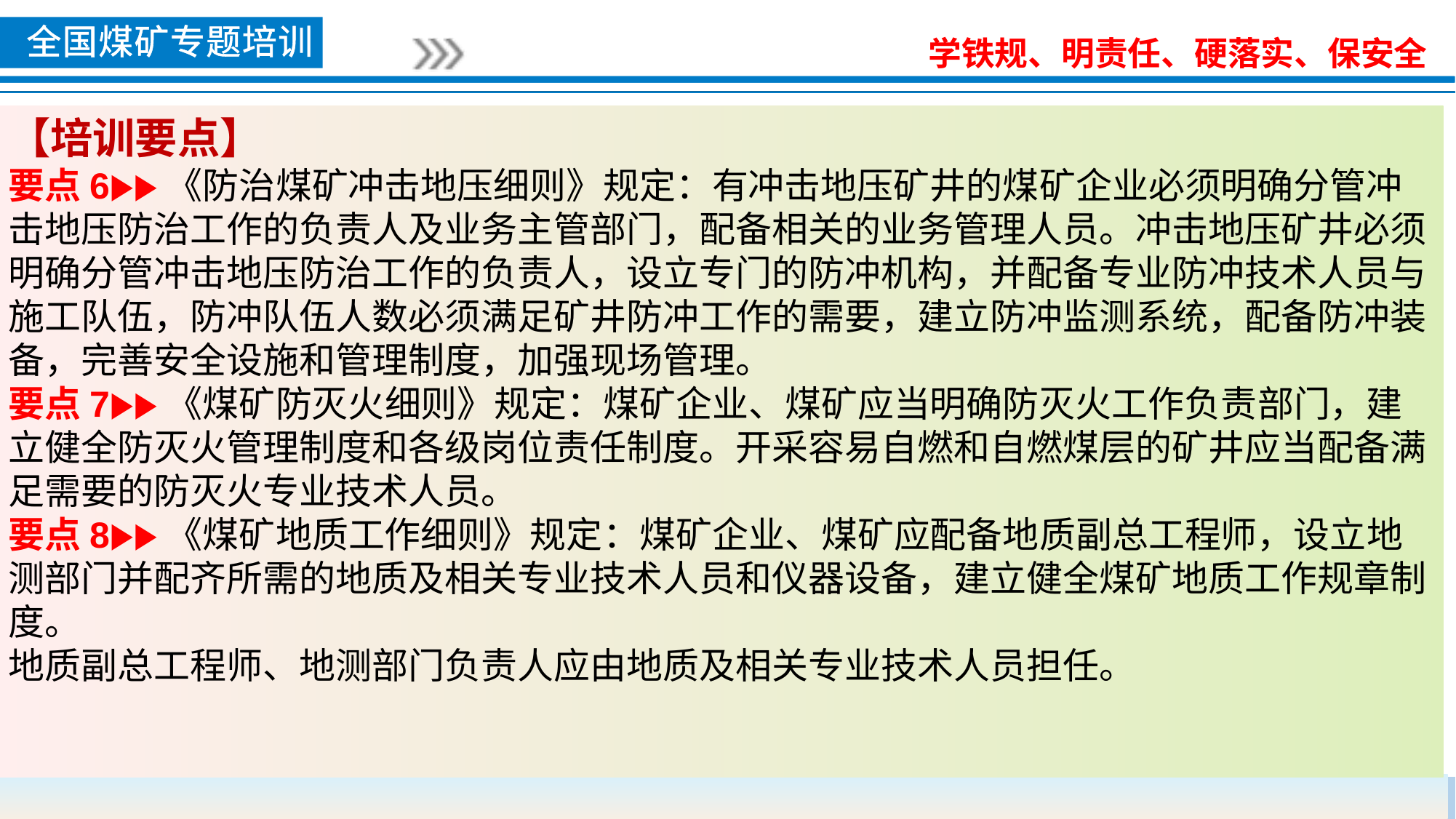

【培训要点】
要点6▶▶《防治煤矿冲击地压细则》规定：有冲击地压矿井的煤矿企业必须明确分管冲击地压防治工作的负责人及业务主管部门，配备相关的业务管理人员。冲击地压矿井必须明确分管冲击地压防治工作的负责人，设立专门的防冲机构，并配备专业防冲技术人员与施工队伍，防冲队伍人数必须满足矿井防冲工作的需要，建立防冲监测系统，配备防冲装备，完善安全设施和管理制度，加强现场管理。
要点7▶▶《煤矿防灭火细则》规定：煤矿企业、煤矿应当明确防灭火工作负责部门，建立健全防灭火管理制度和各级岗位责任制度。开采容易自燃和自燃煤层的矿井应当配备满足需要的防灭火专业技术人员。
要点8▶▶《煤矿地质工作细则》规定：煤矿企业、煤矿应配备地质副总工程师，设立地测部门并配齐所需的地质及相关专业技术人员和仪器设备，建立健全煤矿地质工作规章制度。
地质副总工程师、地测部门负责人应由地质及相关专业技术人员担任。